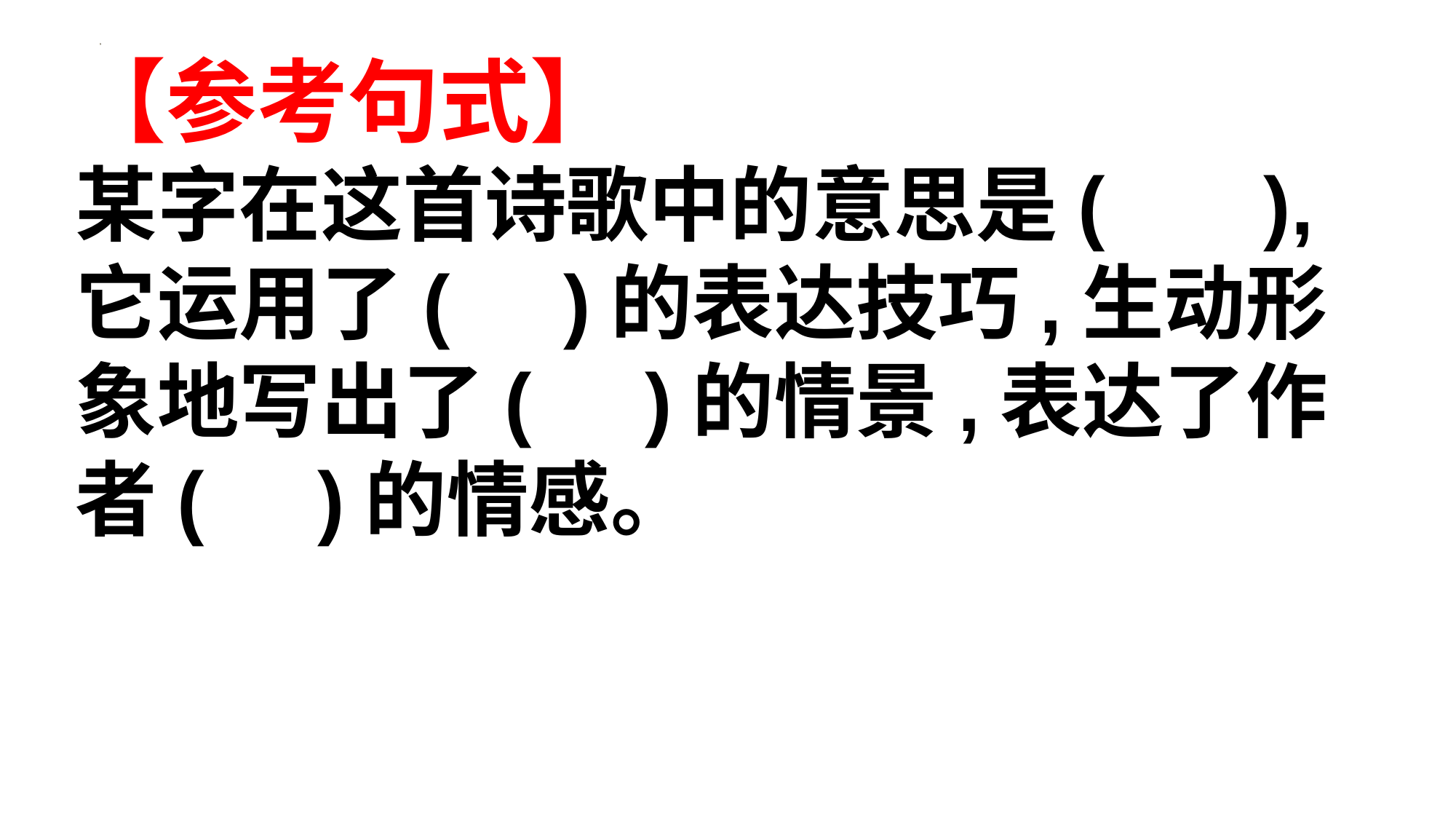

【参考句式】
某字在这首诗歌中的意思是(       ),它运用了(     )的表达技巧,生动形象地写出了(     )的情景,表达了作者(     )的情感。